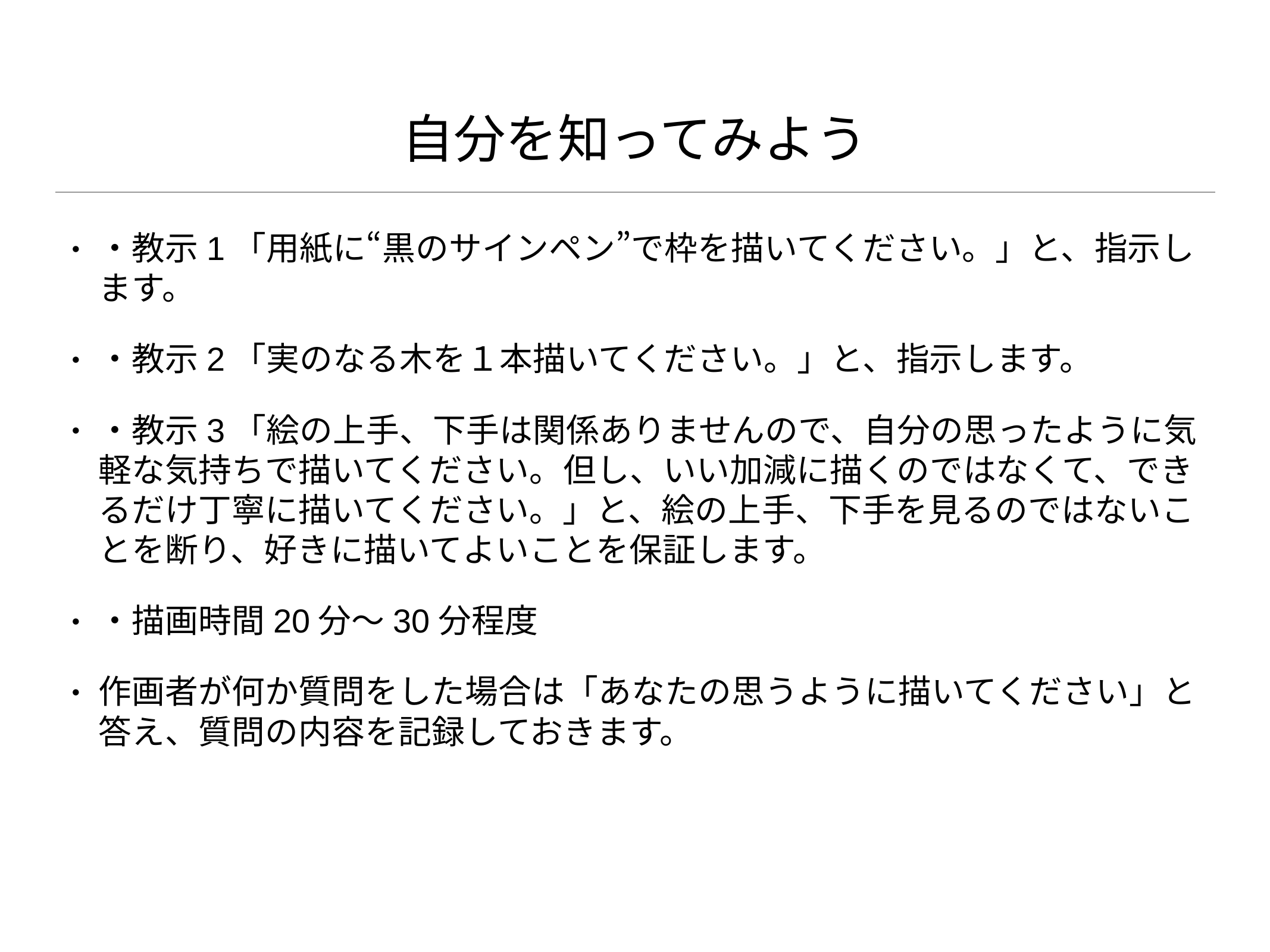

# 自分を知ってみよう
・教示1「用紙に“黒のサインペン”で枠を描いてください。」と、指示します。
・教示2「実のなる木を１本描いてください。」と、指示します。
・教示3「絵の上手、下手は関係ありませんので、自分の思ったように気軽な気持ちで描いてください。但し、いい加減に描くのではなくて、できるだけ丁寧に描いてください。」と、絵の上手、下手を見るのではないことを断り、好きに描いてよいことを保証します。
・描画時間20分～30分程度
作画者が何か質問をした場合は「あなたの思うように描いてください」と答え、質問の内容を記録しておきます。